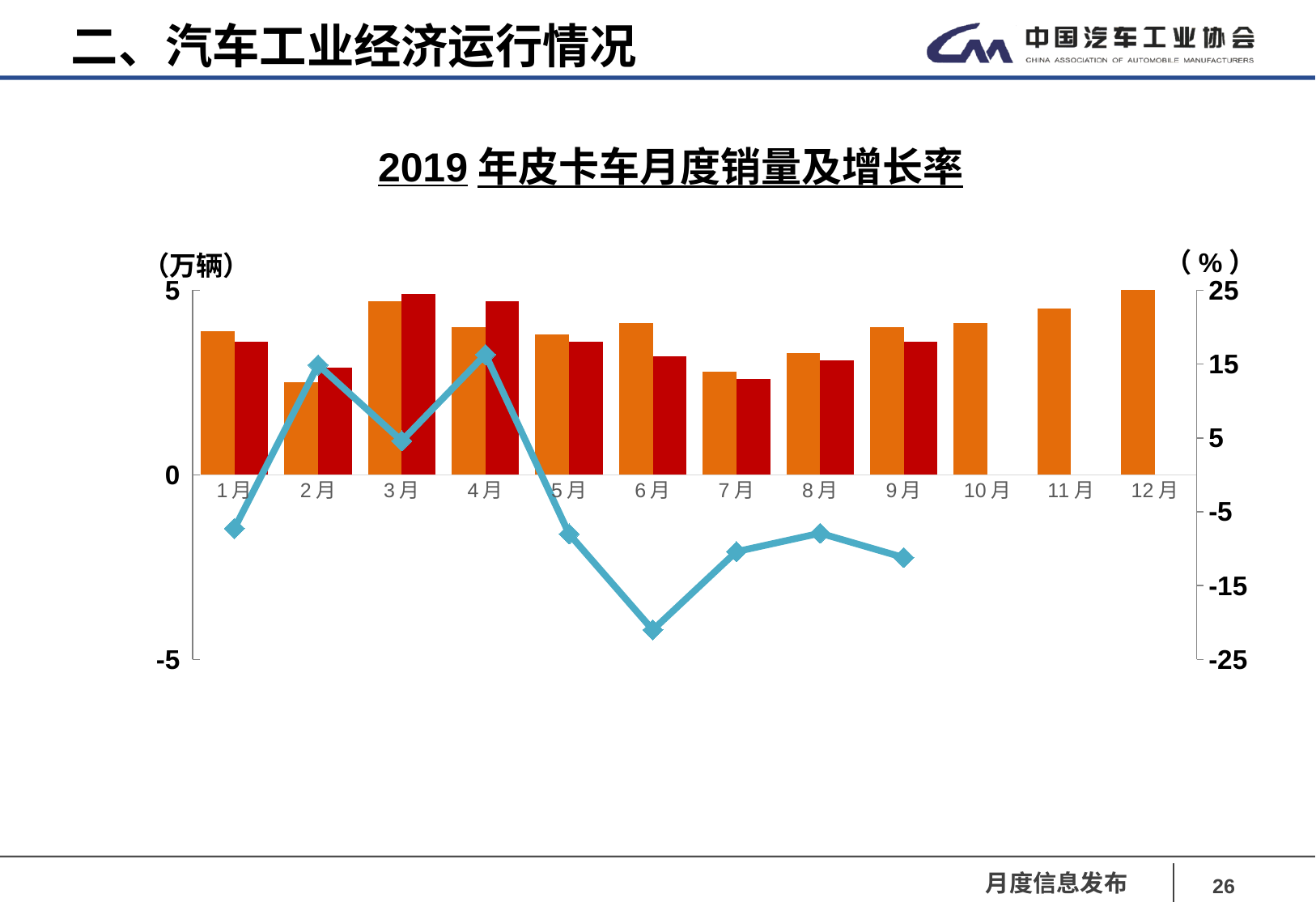

二、汽车工业经济运行情况
2019年皮卡车月度销量及增长率
（%）

### Chart

| Category | 2018年 | 2019年 | 增长率 |
|---|---|---|---|
| 1月 | 3.9 | 3.6 | -7.25 |
| 2月 | 2.5 | 2.9 | 14.88 |
| 3月 | 4.7 | 4.9 | 4.6 |
| 4月 | 4.0 | 4.7 | 16.3 |
| 5月 | 3.8 | 3.6 | -8.0 |
| 6月 | 4.1 | 3.2 | -21.0 |
| 7月 | 2.8 | 2.6 | -10.4 |
| 8月 | 3.3 | 3.1 | -7.9 |
| 9月 | 4.0 | 3.6 | -11.2 |
| 10月 | 4.1 | None | None |
| 11月 | 4.5 | None | None |
| 12月 | 5.0 | None | None |
（万辆）